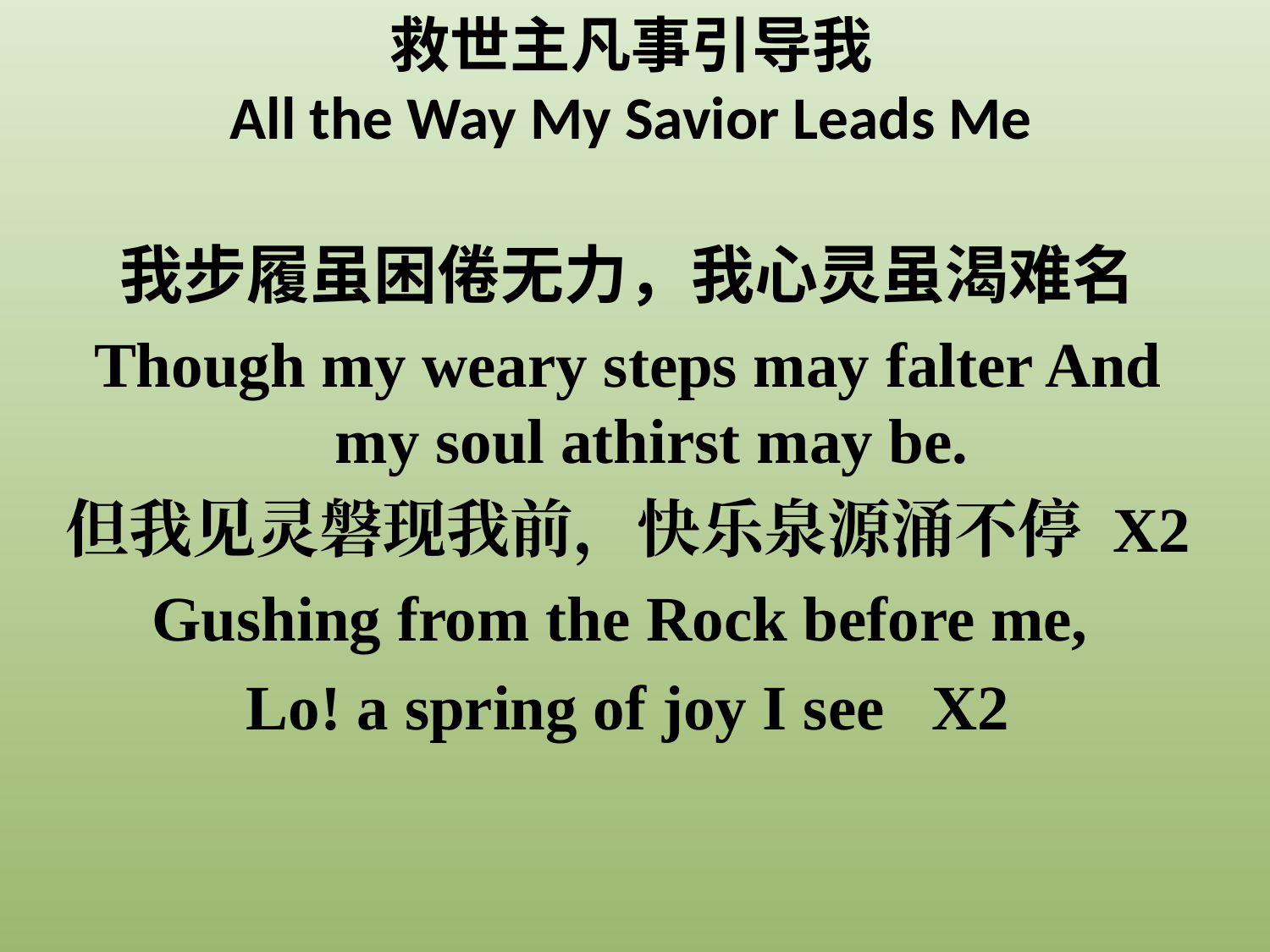

# 救世主凡事引导我 All the Way My Savior Leads Me
我步履虽困倦无力，我心灵虽渴难名
Though my weary steps may falter And my soul athirst may be.
但我见灵磐现我前，快乐泉源涌不停 X2
Gushing from the Rock before me,
Lo! a spring of joy I see   X2